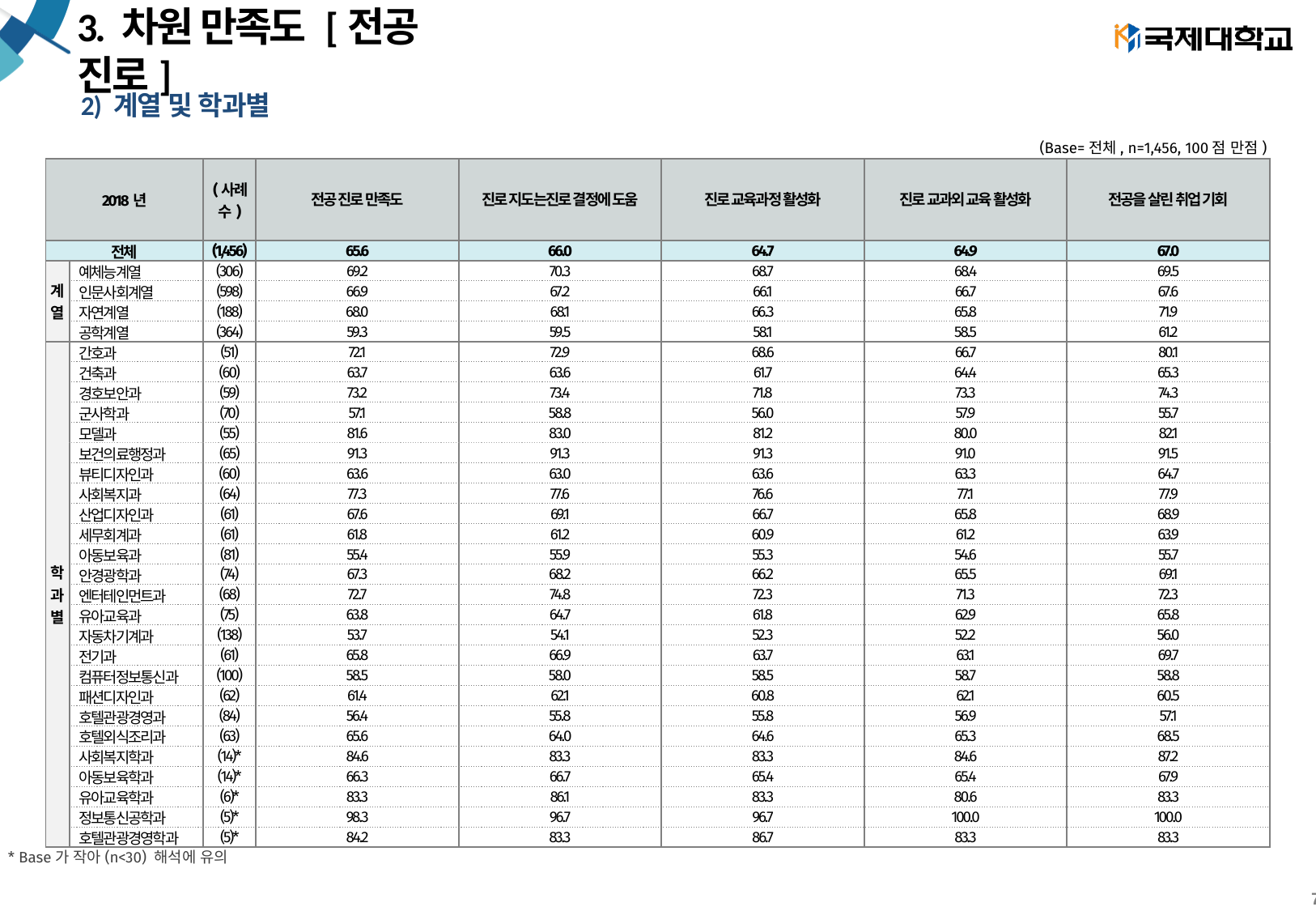

# 3. 차원 만족도 [전공 진로]
2) 계열 및 학과별
(Base=전체, n=1,456, 100점 만점)
| 2018년 |  | (사례수) | 전공 진로 만족도 | 진로 지도는진로 결정에 도움 | 진로 교육과정 활성화 | 진로 교과외 교육 활성화 | 전공을 살린 취업 기회 |
| --- | --- | --- | --- | --- | --- | --- | --- |
| 전체 |  | (1,456) | 65.6 | 66.0 | 64.7 | 64.9 | 67.0 |
| 계 열 | 예체능계열 | (306) | 69.2 | 70.3 | 68.7 | 68.4 | 69.5 |
|  | 인문사회계열 | (598) | 66.9 | 67.2 | 66.1 | 66.7 | 67.6 |
|  | 자연계열 | (188) | 68.0 | 68.1 | 66.3 | 65.8 | 71.9 |
|  | 공학계열 | (364) | 59.3 | 59.5 | 58.1 | 58.5 | 61.2 |
| 학 과 별 | 간호과 | (51) | 72.1 | 72.9 | 68.6 | 66.7 | 80.1 |
|  | 건축과 | (60) | 63.7 | 63.6 | 61.7 | 64.4 | 65.3 |
|  | 경호보안과 | (59) | 73.2 | 73.4 | 71.8 | 73.3 | 74.3 |
|  | 군사학과 | (70) | 57.1 | 58.8 | 56.0 | 57.9 | 55.7 |
|  | 모델과 | (55) | 81.6 | 83.0 | 81.2 | 80.0 | 82.1 |
|  | 보건의료행정과 | (65) | 91.3 | 91.3 | 91.3 | 91.0 | 91.5 |
|  | 뷰티디자인과 | (60) | 63.6 | 63.0 | 63.6 | 63.3 | 64.7 |
|  | 사회복지과 | (64) | 77.3 | 77.6 | 76.6 | 77.1 | 77.9 |
|  | 산업디자인과 | (61) | 67.6 | 69.1 | 66.7 | 65.8 | 68.9 |
|  | 세무회계과 | (61) | 61.8 | 61.2 | 60.9 | 61.2 | 63.9 |
|  | 아동보육과 | (81) | 55.4 | 55.9 | 55.3 | 54.6 | 55.7 |
|  | 안경광학과 | (74) | 67.3 | 68.2 | 66.2 | 65.5 | 69.1 |
|  | 엔터테인먼트과 | (68) | 72.7 | 74.8 | 72.3 | 71.3 | 72.3 |
|  | 유아교육과 | (75) | 63.8 | 64.7 | 61.8 | 62.9 | 65.8 |
|  | 자동차기계과 | (138) | 53.7 | 54.1 | 52.3 | 52.2 | 56.0 |
|  | 전기과 | (61) | 65.8 | 66.9 | 63.7 | 63.1 | 69.7 |
|  | 컴퓨터정보통신과 | (100) | 58.5 | 58.0 | 58.5 | 58.7 | 58.8 |
|  | 패션디자인과 | (62) | 61.4 | 62.1 | 60.8 | 62.1 | 60.5 |
|  | 호텔관광경영과 | (84) | 56.4 | 55.8 | 55.8 | 56.9 | 57.1 |
|  | 호텔외식조리과 | (63) | 65.6 | 64.0 | 64.6 | 65.3 | 68.5 |
|  | 사회복지학과 | (14)\* | 84.6 | 83.3 | 83.3 | 84.6 | 87.2 |
|  | 아동보육학과 | (14)\* | 66.3 | 66.7 | 65.4 | 65.4 | 67.9 |
|  | 유아교육학과 | (6)\* | 83.3 | 86.1 | 83.3 | 80.6 | 83.3 |
|  | 정보통신공학과 | (5)\* | 98.3 | 96.7 | 96.7 | 100.0 | 100.0 |
|  | 호텔관광경영학과 | (5)\* | 84.2 | 83.3 | 86.7 | 83.3 | 83.3 |
* Base가 작아(n<30) 해석에 유의